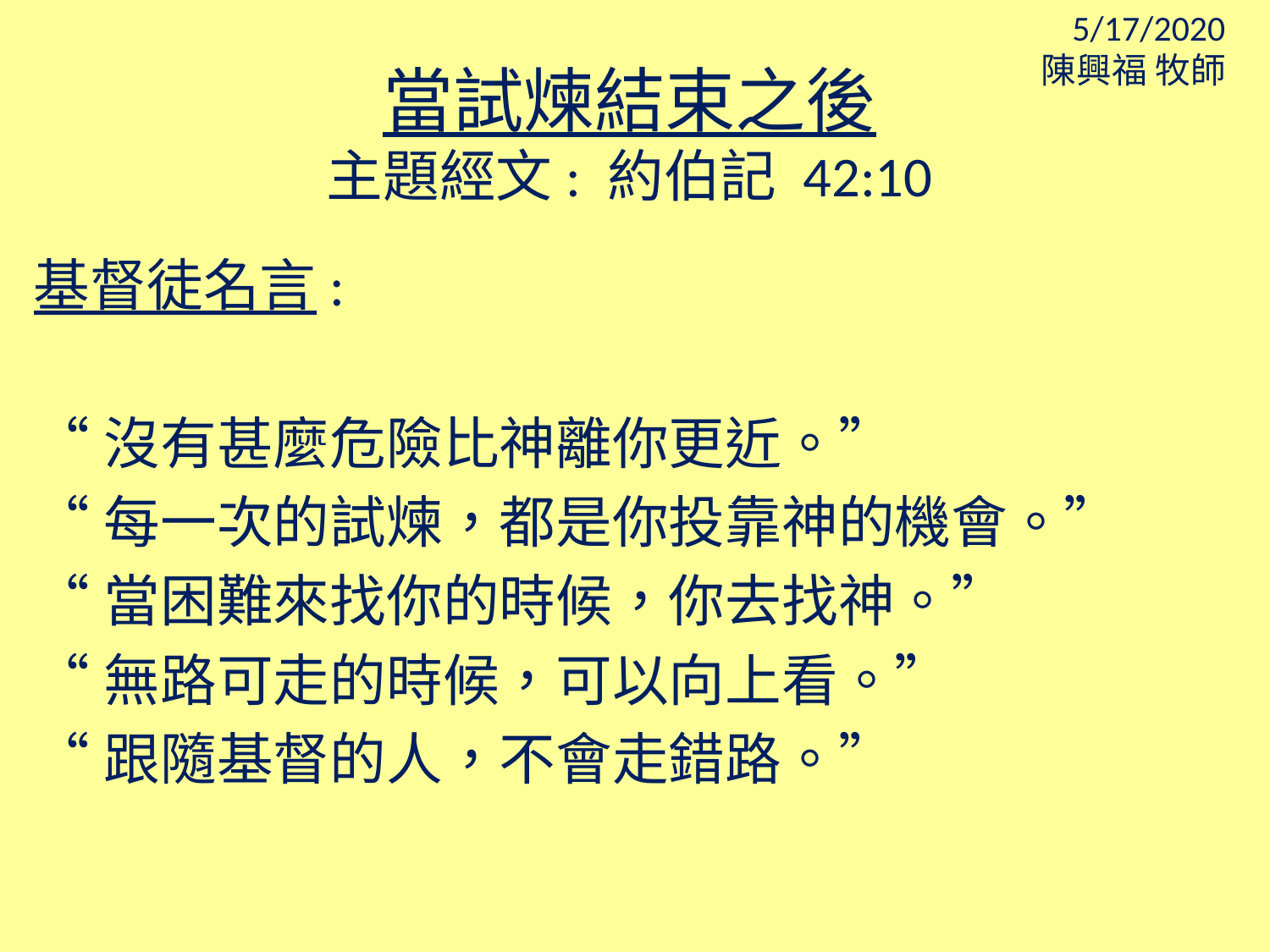

5/17/2020
陳興福 牧師
當試煉結束之後
主題經文: 約伯記 42:10
基督徒名言:

“沒有甚麼危險比神離你更近。”
“每一次的試煉，都是你投靠神的機會。”
“當困難來找你的時候，你去找神。”
“無路可走的時候，可以向上看。”
“跟隨基督的人，不會走錯路。”